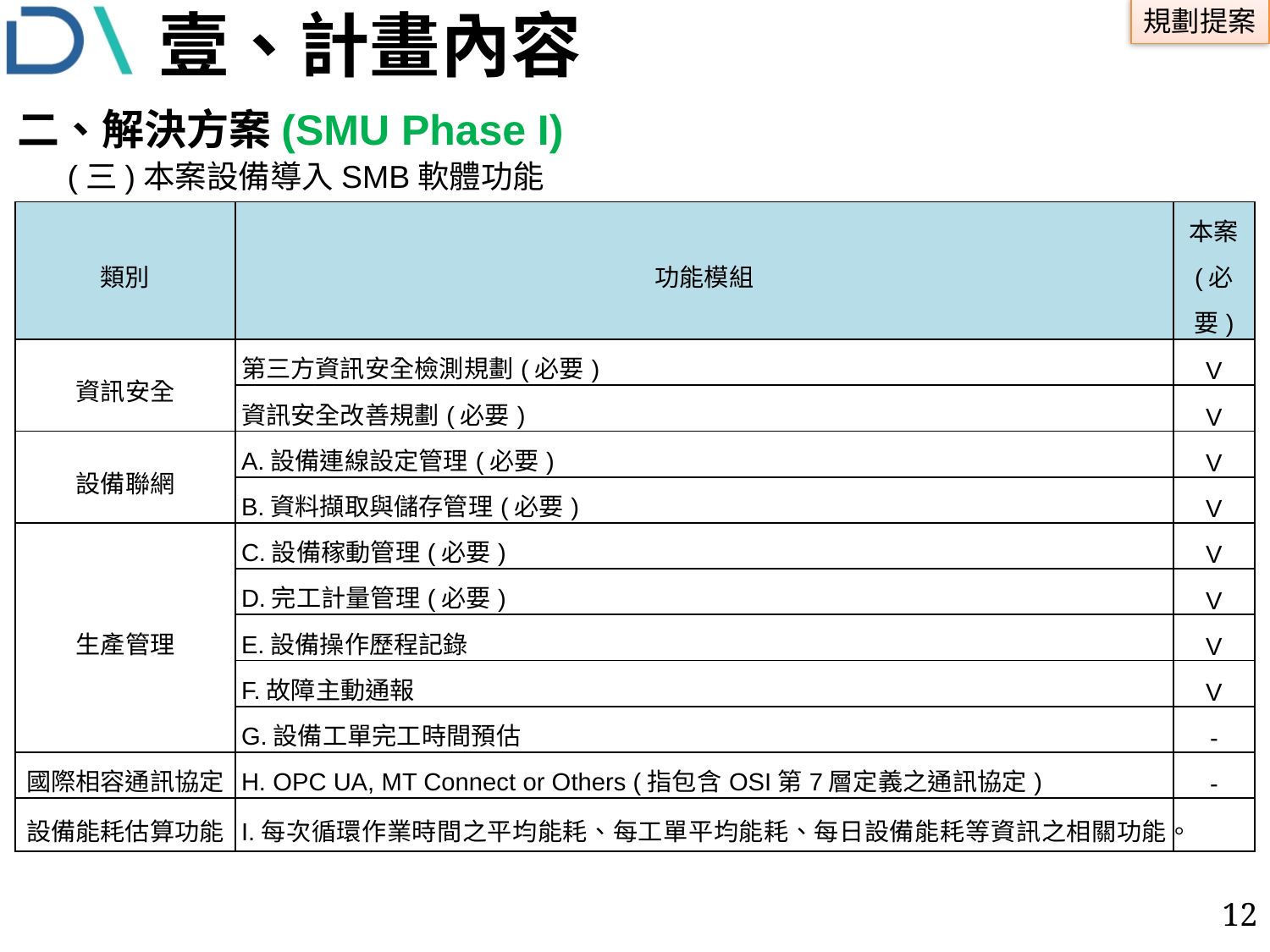

# 壹、計畫內容
二、解決方案(SMU Phase I)
(三)本案設備導入SMB軟體功能
| 類別 | 功能模組 | 本案 (必要) |
| --- | --- | --- |
| 資訊安全 | 第三方資訊安全檢測規劃(必要) | V |
|  | 資訊安全改善規劃(必要) | V |
| 設備聯網 | A.設備連線設定管理(必要) | V |
|  | B.資料擷取與儲存管理(必要) | V |
| 生產管理 | C.設備稼動管理(必要) | V |
|  | D.完工計量管理(必要) | V |
|  | E.設備操作歷程記錄 | V |
|  | F.故障主動通報 | V |
|  | G.設備工單完工時間預估 | - |
| 國際相容通訊協定 | H. OPC UA, MT Connect or Others (指包含OSI第7層定義之通訊協定) | - |
| 設備能耗估算功能 | I.每次循環作業時間之平均能耗、每工單平均能耗、每日設備能耗等資訊之相關功能。 |  |
12